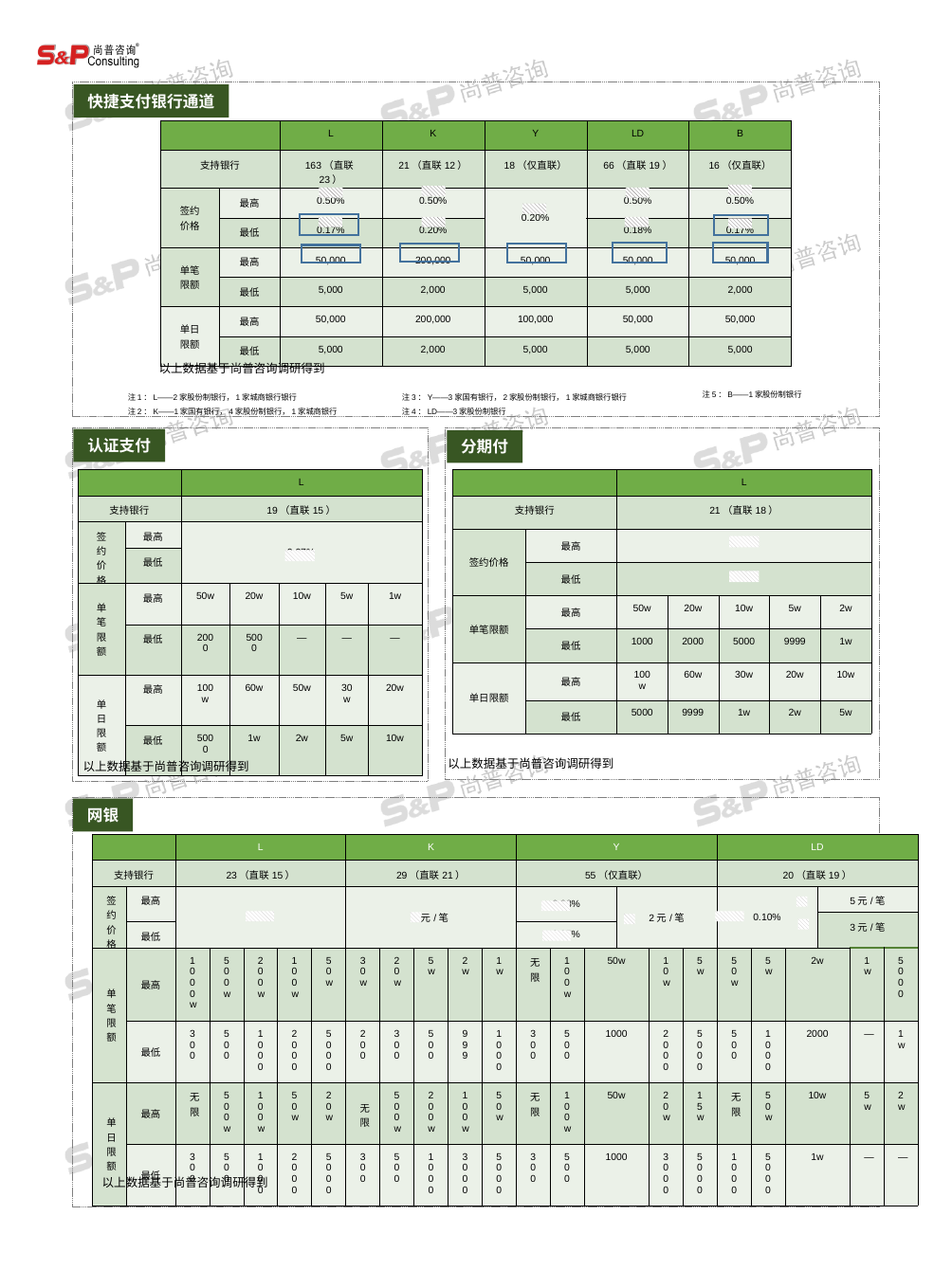

快捷支付银行通道
|  |  | L | K | Y | LD | B |
| --- | --- | --- | --- | --- | --- | --- |
| 支持银行 |  | 163（直联23） | 21（直联12） | 18（仅直联） | 66（直联19） | 16（仅直联） |
| 签约 价格 | 最高 | 0.50% | 0.50% | 0.20% | 0.50% | 0.50% |
|  | 最低 | 0.17% | 0.20% |  | 0.18% | 0.17% |
| 单笔 限额 | 最高 | 50,000 | 200,000 | 50,000 | 50,000 | 50,000 |
|  | 最低 | 5,000 | 2,000 | 5,000 | 5,000 | 2,000 |
| 单日 限额 | 最高 | 50,000 | 200,000 | 100,000 | 50,000 | 50,000 |
|  | 最低 | 5,000 | 2,000 | 5,000 | 5,000 | 5,000 |

以上数据基于尚普咨询调研得到
注1：L——2家股份制银行，1家城商银行银行
注2：K——1家国有银行，4家股份制银行，1家城商银行
注3：Y——3家国有银行，2家股份制银行，1家城商银行银行
注4：LD——3家股份制银行
注5：B——1家股份制银行

认证支付
分期付
|  |  | L |  |  |  |  |
| --- | --- | --- | --- | --- | --- | --- |
| 支持银行 |  | 21（直联18） |  |  |  |  |
| 签约价格 | 最高 | 0.15% |  |  |  |  |
|  | 最低 | 0.12% |  |  |  |  |
| 单笔限额 | 最高 | 50w | 20w | 10w | 5w | 2w |
|  | 最低 | 1000 | 2000 | 5000 | 9999 | 1w |
| 单日限额 | 最高 | 100w | 60w | 30w | 20w | 10w |
|  | 最低 | 5000 | 9999 | 1w | 2w | 5w |
|  |  | L |  |  |  |  |
| --- | --- | --- | --- | --- | --- | --- |
| 支持银行 |  | 19（直联15） |  |  |  |  |
| 签约价格 | 最高 | 0.07% |  |  |  |  |
|  | 最低 |  |  |  |  |  |
| 单笔限额 | 最高 | 50w | 20w | 10w | 5w | 1w |
|  | 最低 | 2000 | 5000 | — | — | — |
| 单日限额 | 最高 | 100w | 60w | 50w | 30w | 20w |
|  | 最低 | 5000 | 1w | 2w | 5w | 10w |

以上数据基于尚普咨询调研得到
以上数据基于尚普咨询调研得到

网银
|  |  | L |  |  |  |  | K |  |  |  |  | Y |  |  |  |  |  | LD |  |  |  |  |  |
| --- | --- | --- | --- | --- | --- | --- | --- | --- | --- | --- | --- | --- | --- | --- | --- | --- | --- | --- | --- | --- | --- | --- | --- |
| 支持银行 |  | 23（直联15） |  |  |  |  | 29（直联21） |  |  |  |  | 55（仅直联） |  |  |  |  |  | 20（直联19） |  |  |  |  |  |
| 签约价格 | 最高 | 0.10% |  |  |  |  | 5元/笔 |  |  |  |  | 0.28% |  |  | 2元/笔 |  |  | 0.10% |  |  | 5元/笔 |  |  |
|  |  |  |  |  |  |  |  |  |  |  |  |  |  |  |  |  |  |  |  |  | 3元/笔 |  |  |
|  | 最低 |  |  |  |  |  |  |  |  |  |  | 0.07% |  |  |  |  |  |  |  |  |  |  |  |
| 单笔限额 | 最高 | 1 0 0 0w | 500w | 200w | 100w | 50w | 30w | 20w | 5w | 2w | 1w | 无限 | 100w | 50w |  | 10w | 5w | 50w | 5w | 2w |  | 1w | 5000 |
|  | 最低 | 300 | 500 | 1000 | 2000 | 5000 | 200 | 300 | 500 | 999 | 1000 | 300 | 500 | 1000 |  | 2000 | 5000 | 500 | 1000 | 2000 |  | — | 1w |
| 单日限额 | 最高 | 无限 | 500w | 100w | 50w | 20w | 无限 | 500w | 200w | 100w | 50w | 无限 | 100w | 50w |  | 20w | 15w | 无限 | 50w | 10w |  | 5w | 2w |
|  | 最低 | 300 | 500 | 1000 | 2000 | 5000 | 300 | 500 | 1000 | 3000 | 5000 | 300 | 500 | 1000 |  | 3000 | 5000 | 1000 | 5000 | 1w |  | — | — |

以上数据基于尚普咨询调研得到